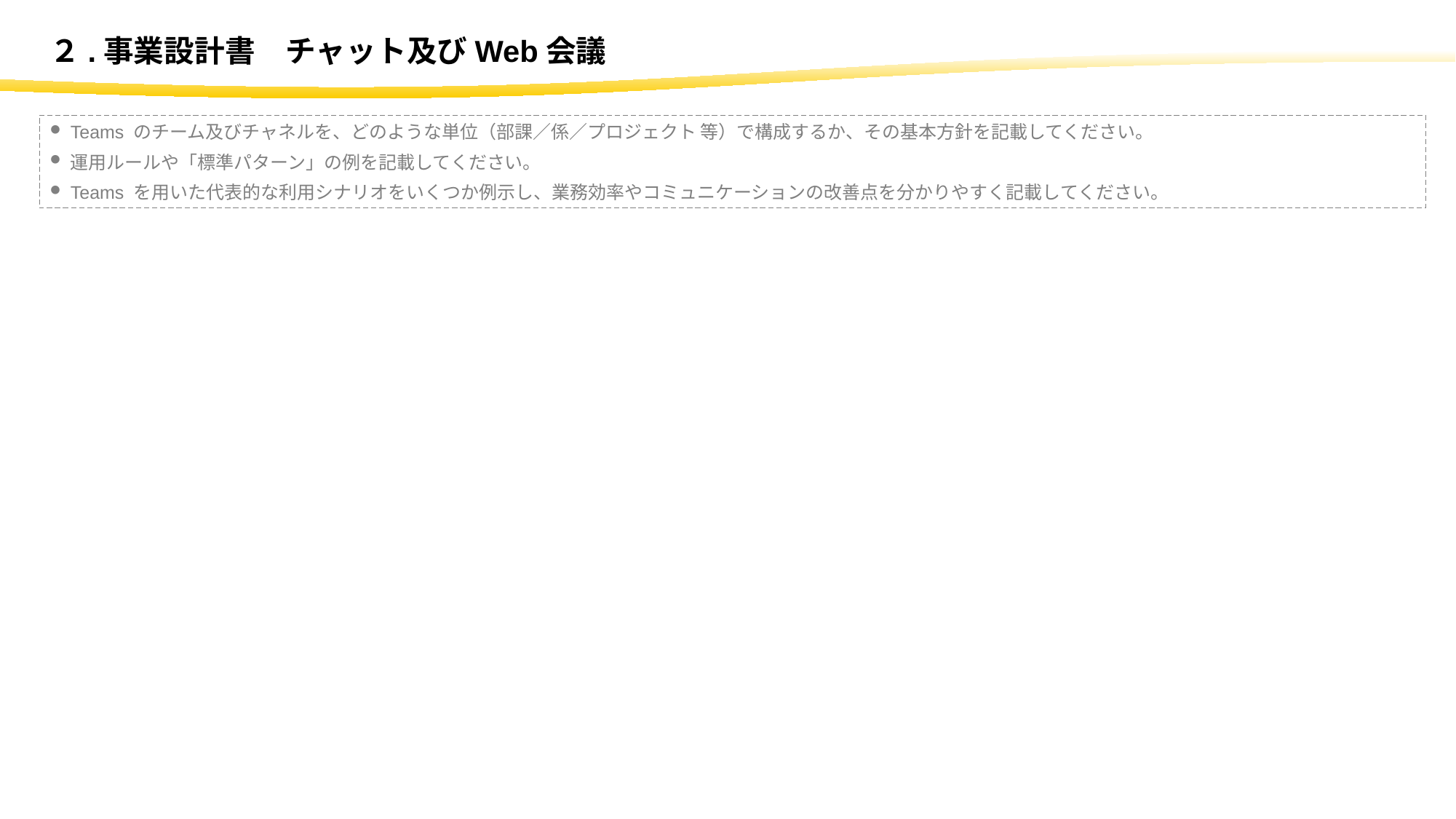

２.事業設計書　チャット及びWeb会議

Teams のチーム及びチャネルを、どのような単位（部課／係／プロジェクト 等）で構成するか、その基本方針を記載してください。
運用ルールや「標準パターン」の例を記載してください。
Teams を用いた代表的な利用シナリオをいくつか例示し、業務効率やコミュニケーションの改善点を分かりやすく記載してください。